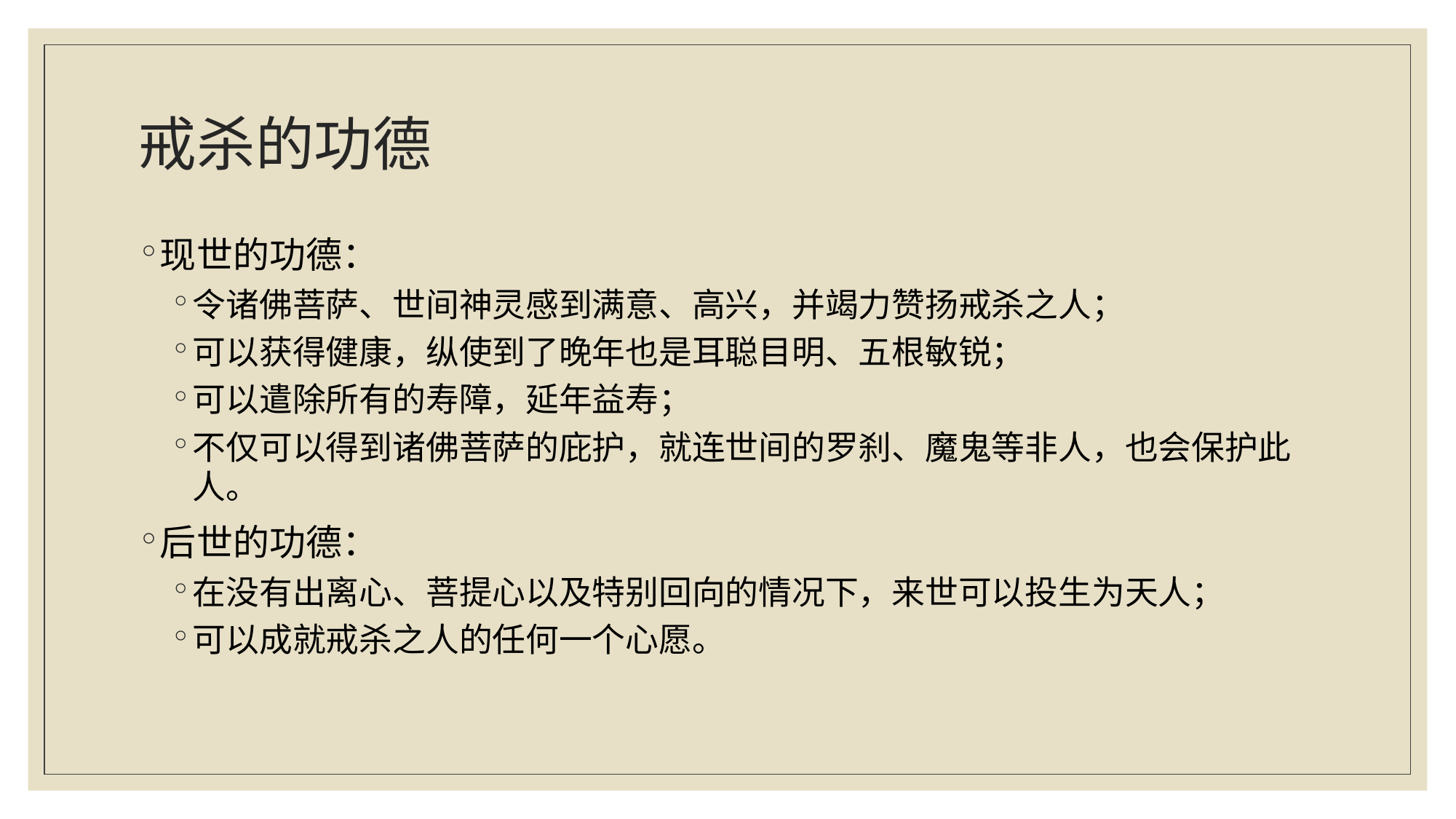

# 戒杀的功德
现世的功德：
令诸佛菩萨、世间神灵感到满意、高兴，并竭力赞扬戒杀之人；
可以获得健康，纵使到了晚年也是耳聪目明、五根敏锐；
可以遣除所有的寿障，延年益寿；
不仅可以得到诸佛菩萨的庇护，就连世间的罗刹、魔鬼等非人，也会保护此人。
后世的功德：
在没有出离心、菩提心以及特别回向的情况下，来世可以投生为天人；
可以成就戒杀之人的任何一个心愿。